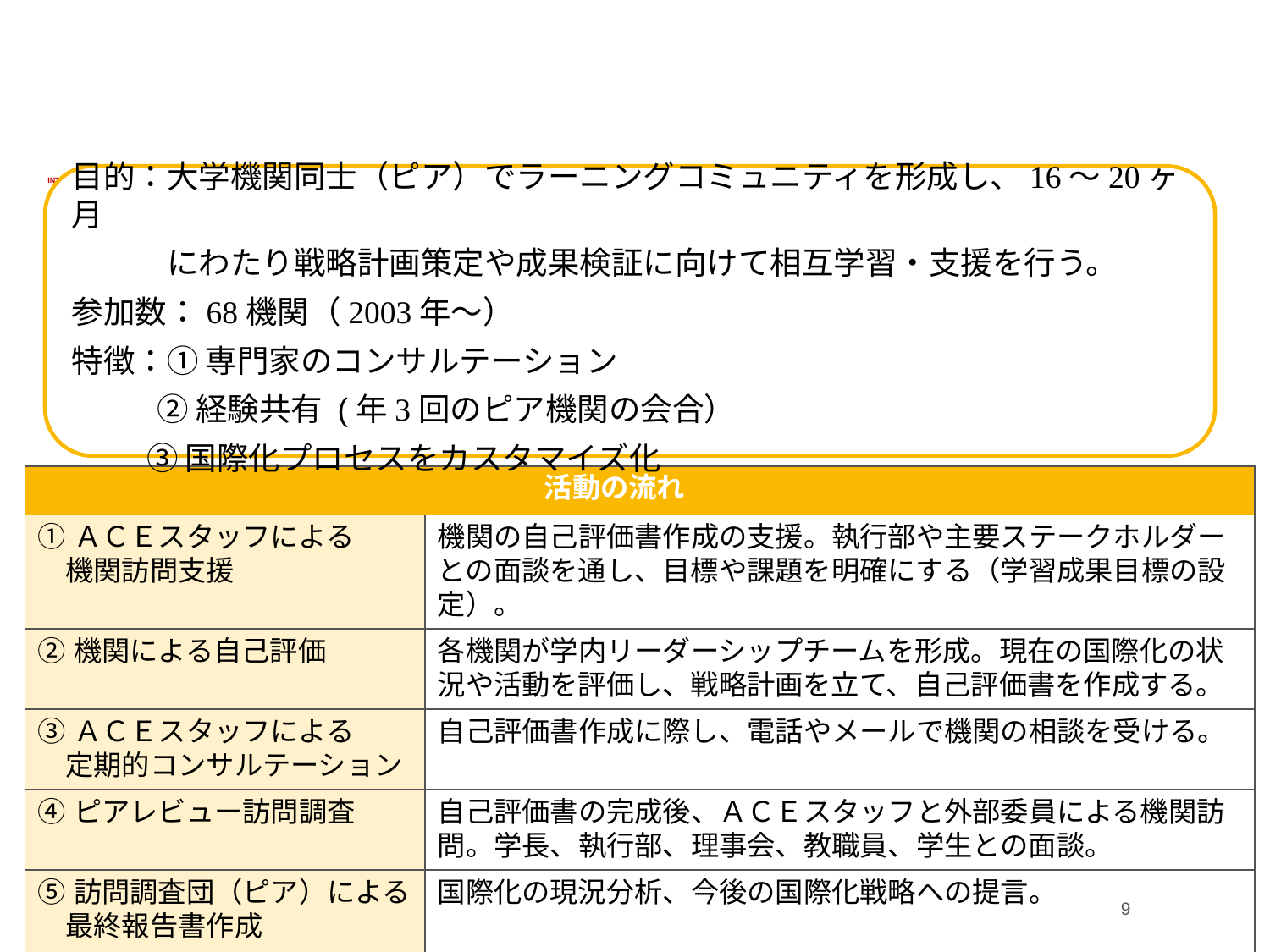

# Internationalization Laboratory（2003～）　　　　　 　　　　　　　　　　－大学と連携した実践的取組―

目的：大学機関同士（ピア）でラーニングコミュニティを形成し、16～20ヶ月
　　　にわたり戦略計画策定や成果検証に向けて相互学習・支援を行う。
参加数：68機関（2003年～）
特徴：① 専門家のコンサルテーション
　　   ② 経験共有 (年3回のピア機関の会合）
　      ③ 国際化プロセスをカスタマイズ化

| 活動の流れ |  |
| --- | --- |
| ①ＡＣＥスタッフによる 　機関訪問支援 | 機関の自己評価書作成の支援。執行部や主要ステークホルダーとの面談を通し、目標や課題を明確にする（学習成果目標の設定）。 |
| ②機関による自己評価 | 各機関が学内リーダーシップチームを形成。現在の国際化の状況や活動を評価し、戦略計画を立て、自己評価書を作成する。 |
| ③ＡＣＥスタッフによる 　定期的コンサルテーション | 自己評価書作成に際し、電話やメールで機関の相談を受ける。 |
| ④ピアレビュー訪問調査 | 自己評価書の完成後、ＡＣＥスタッフと外部委員による機関訪問。学長、執行部、理事会、教職員、学生との面談。 |
| ⑤訪問調査団（ピア）による 　最終報告書作成 | 国際化の現況分析、今後の国際化戦略への提言。 |
9